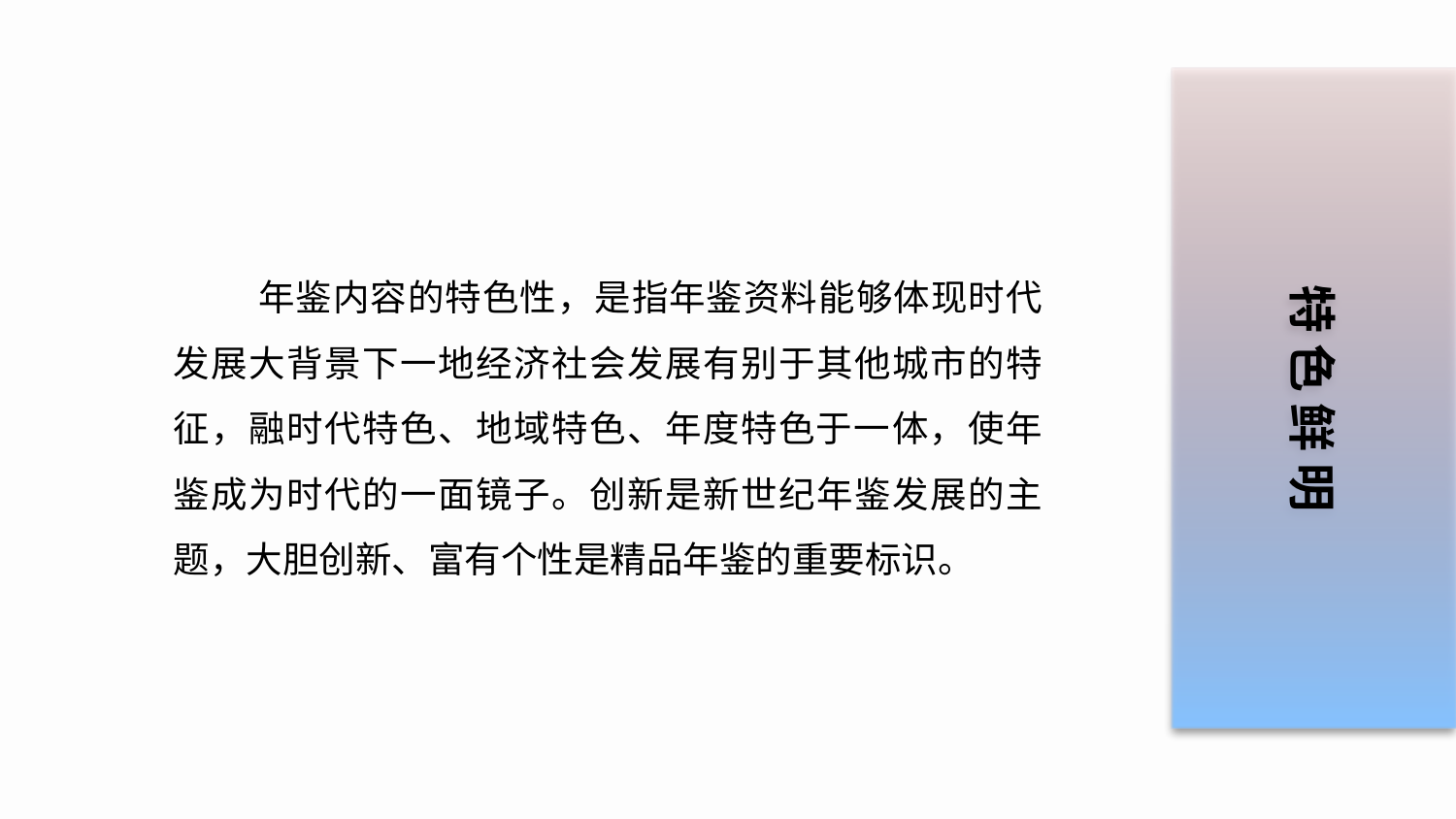

特 色 鲜 明
   年鉴内容的特色性，是指年鉴资料能够体现时代发展大背景下一地经济社会发展有别于其他城市的特征，融时代特色、地域特色、年度特色于一体，使年鉴成为时代的一面镜子。创新是新世纪年鉴发展的主题，大胆创新、富有个性是精品年鉴的重要标识。